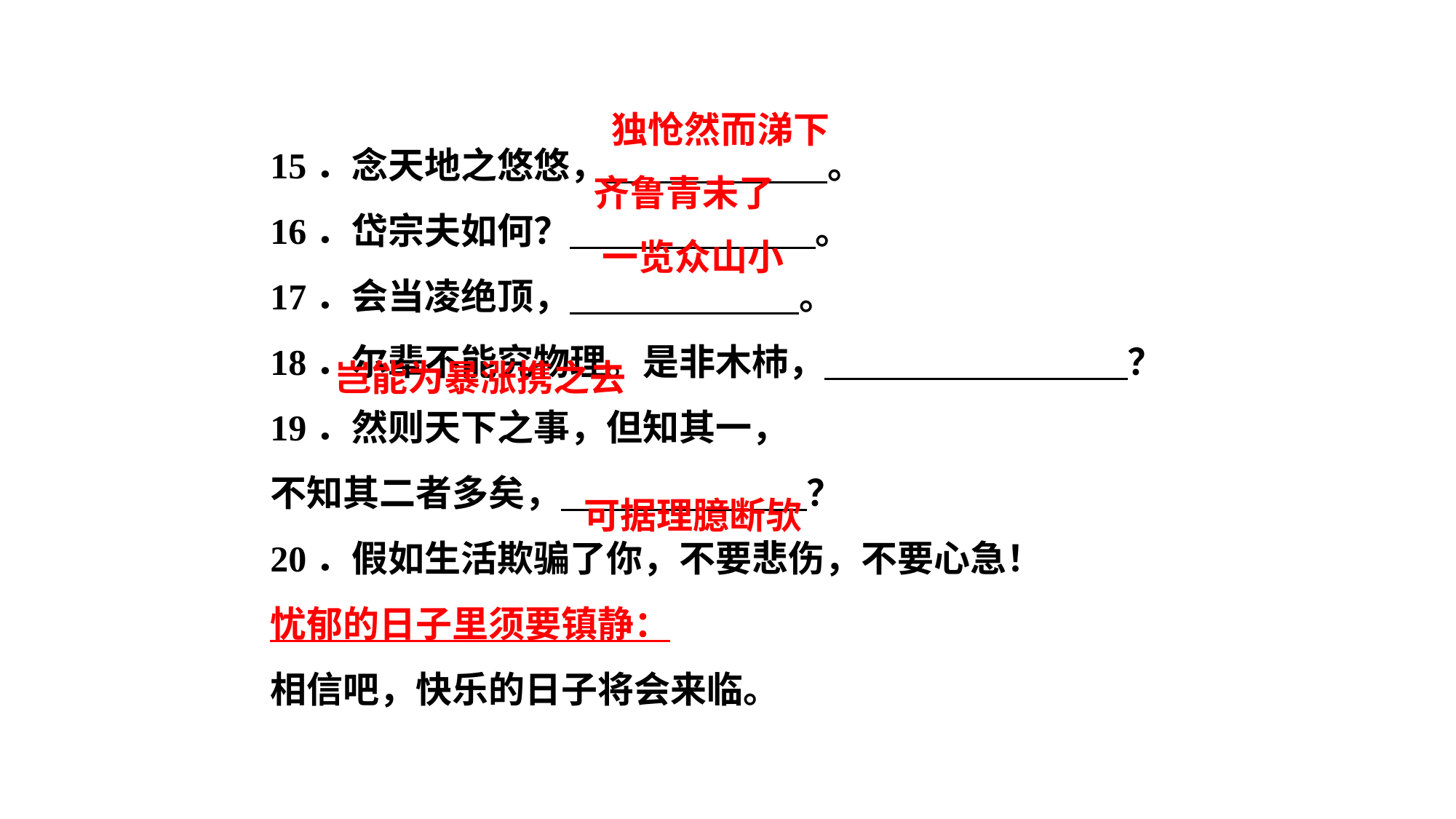

独怆然而涕下
15．念天地之悠悠，                           。
16．岱宗夫如何？                              。
17．会当凌绝顶，                            。
18．尔辈不能究物理。是非木杮，                                     ？
19．然则天下之事，但知其一，
不知其二者多矣，                              ？
20．假如生活欺骗了你，不要悲伤，不要心急！
忧郁的日子里须要镇静：
相信吧，快乐的日子将会来临。
齐鲁青未了
一览众山小
岂能为暴涨携之去
可据理臆断欤